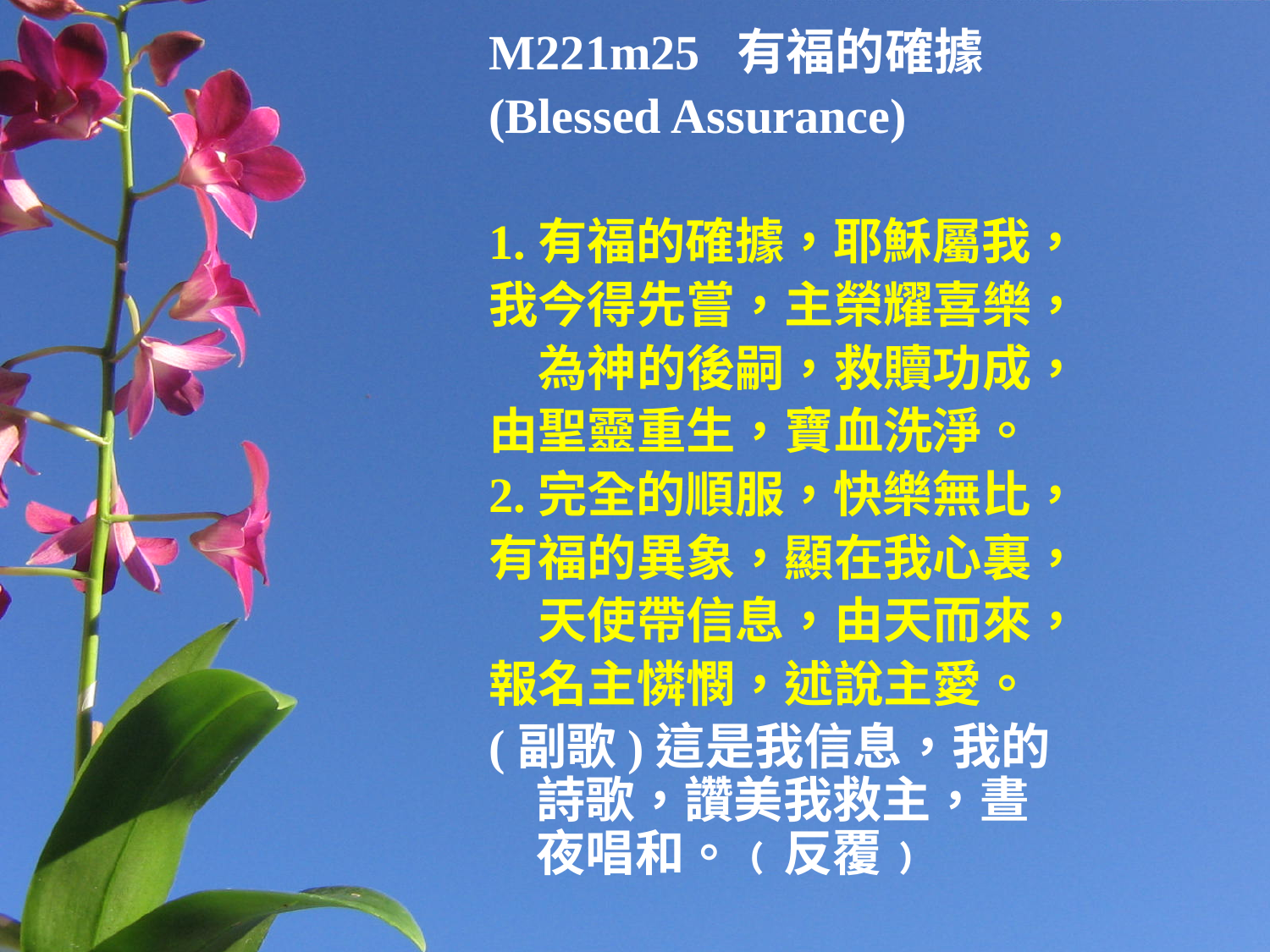

M221m25  有福的確據
(Blessed Assurance)

1.有福的確據，耶穌屬我，
我今得先嘗，主榮耀喜樂，
　為神的後嗣，救贖功成，
由聖靈重生，寶血洗淨。
2.完全的順服，快樂無比，
有福的異象，顯在我心裏，
　天使帶信息，由天而來，
報名主憐憫，述說主愛。
(副歌)這是我信息，我的詩歌，讚美我救主，晝夜唱和。﹙反覆﹚
#